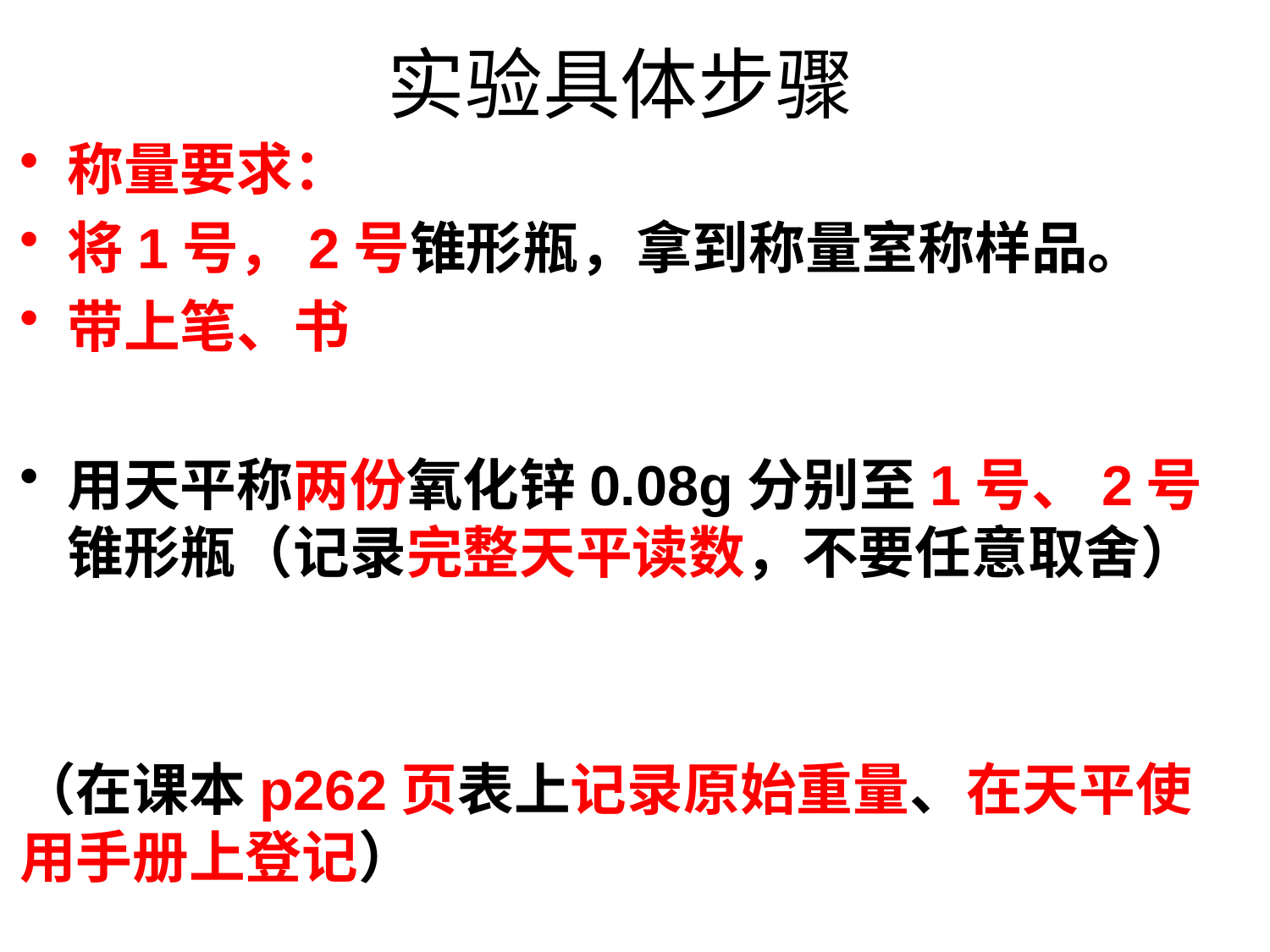

# 实验具体步骤
称量要求：
将1号，2号锥形瓶，拿到称量室称样品。
带上笔、书

用天平称两份氧化锌0.08g分别至1号、2号锥形瓶（记录完整天平读数，不要任意取舍）

（在课本p262页表上记录原始重量、在天平使用手册上登记）